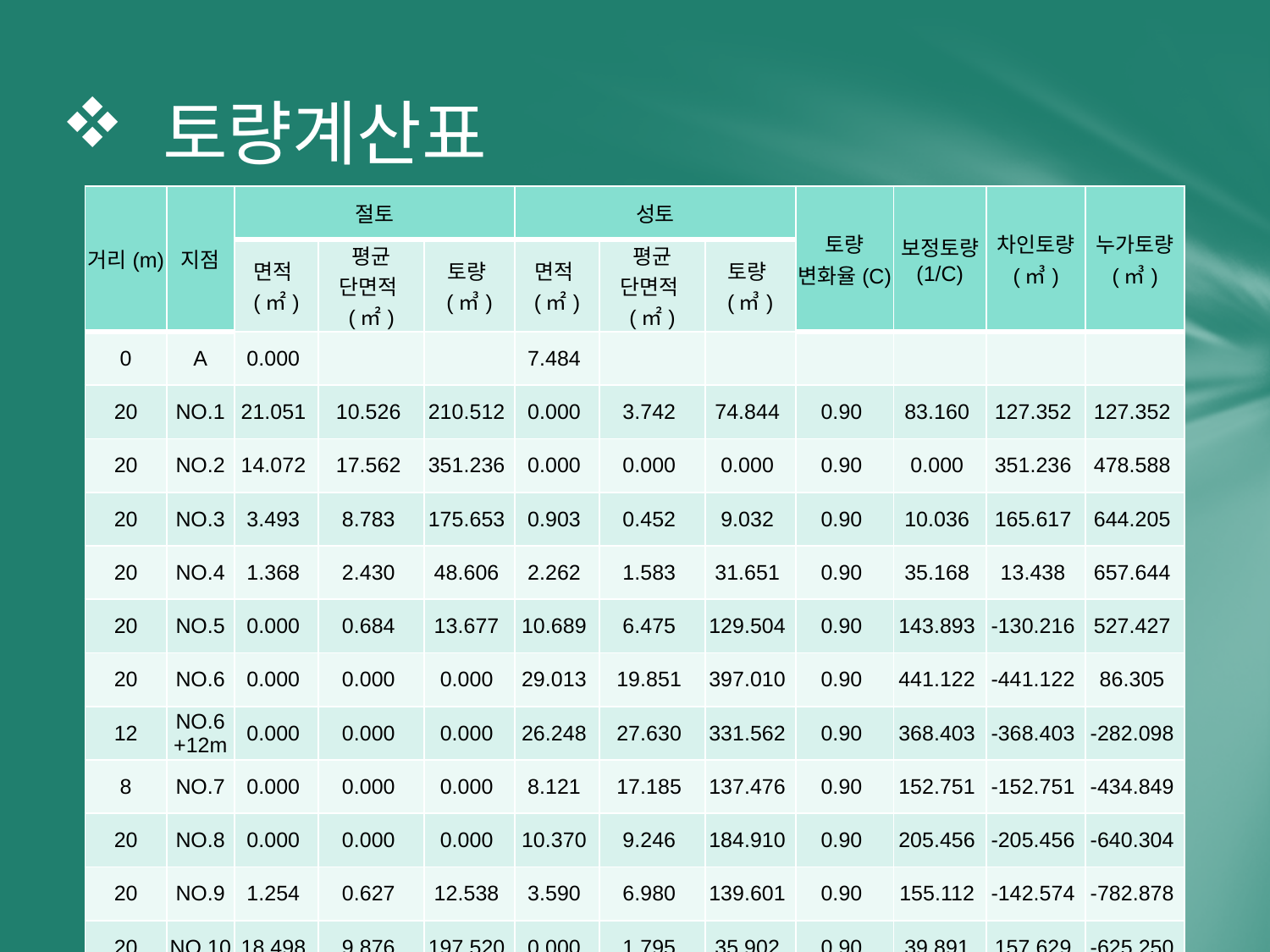

# 토량계산표
| 거리(m) | 지점 | 절토 |  |  | 성토 |  |  | 토량 변화율(C) | 보정토량 (1/C) | 차인토량 (㎥) | 누가토량 (㎥) |
| --- | --- | --- | --- | --- | --- | --- | --- | --- | --- | --- | --- |
|  |  | 면적(㎡) | 평균 단면적(㎡) | 토량(㎥) | 면적(㎡) | 평균 단면적(㎡) | 토량(㎥) |  |  |  |  |
| 0 | A | 0.000 |  |  | 7.484 |  |  |  |  |  |  |
| 20 | NO.1 | 21.051 | 10.526 | 210.512 | 0.000 | 3.742 | 74.844 | 0.90 | 83.160 | 127.352 | 127.352 |
| 20 | NO.2 | 14.072 | 17.562 | 351.236 | 0.000 | 0.000 | 0.000 | 0.90 | 0.000 | 351.236 | 478.588 |
| 20 | NO.3 | 3.493 | 8.783 | 175.653 | 0.903 | 0.452 | 9.032 | 0.90 | 10.036 | 165.617 | 644.205 |
| 20 | NO.4 | 1.368 | 2.430 | 48.606 | 2.262 | 1.583 | 31.651 | 0.90 | 35.168 | 13.438 | 657.644 |
| 20 | NO.5 | 0.000 | 0.684 | 13.677 | 10.689 | 6.475 | 129.504 | 0.90 | 143.893 | -130.216 | 527.427 |
| 20 | NO.6 | 0.000 | 0.000 | 0.000 | 29.013 | 19.851 | 397.010 | 0.90 | 441.122 | -441.122 | 86.305 |
| 12 | NO.6 +12m | 0.000 | 0.000 | 0.000 | 26.248 | 27.630 | 331.562 | 0.90 | 368.403 | -368.403 | -282.098 |
| 8 | NO.7 | 0.000 | 0.000 | 0.000 | 8.121 | 17.185 | 137.476 | 0.90 | 152.751 | -152.751 | -434.849 |
| 20 | NO.8 | 0.000 | 0.000 | 0.000 | 10.370 | 9.246 | 184.910 | 0.90 | 205.456 | -205.456 | -640.304 |
| 20 | NO.9 | 1.254 | 0.627 | 12.538 | 3.590 | 6.980 | 139.601 | 0.90 | 155.112 | -142.574 | -782.878 |
| 20 | NO.10 | 18.498 | 9.876 | 197.520 | 0.000 | 1.795 | 35.902 | 0.90 | 39.891 | 157.629 | -625.250 |